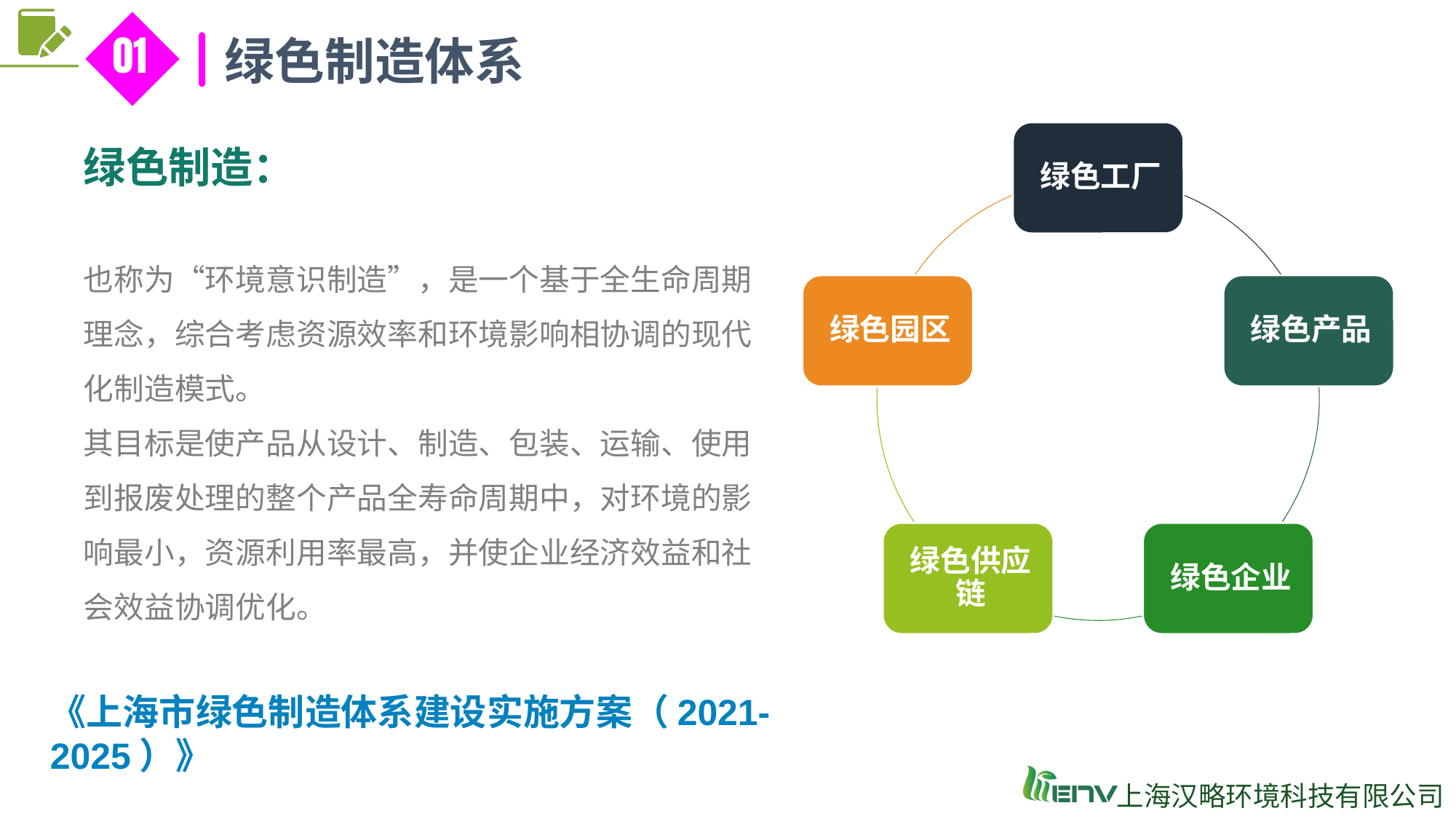

绿色制造体系

01
绿色工厂
绿色产品
绿色企业
绿色供应链
绿色园区
绿色制造：

也称为“环境意识制造”，是一个基于全生命周期理念，综合考虑资源效率和环境影响相协调的现代化制造模式。
其目标是使产品从设计、制造、包装、运输、使用到报废处理的整个产品全寿命周期中，对环境的影响最小，资源利用率最高，并使企业经济效益和社会效益协调优化。
《上海市绿色制造体系建设实施方案（2021-2025）》